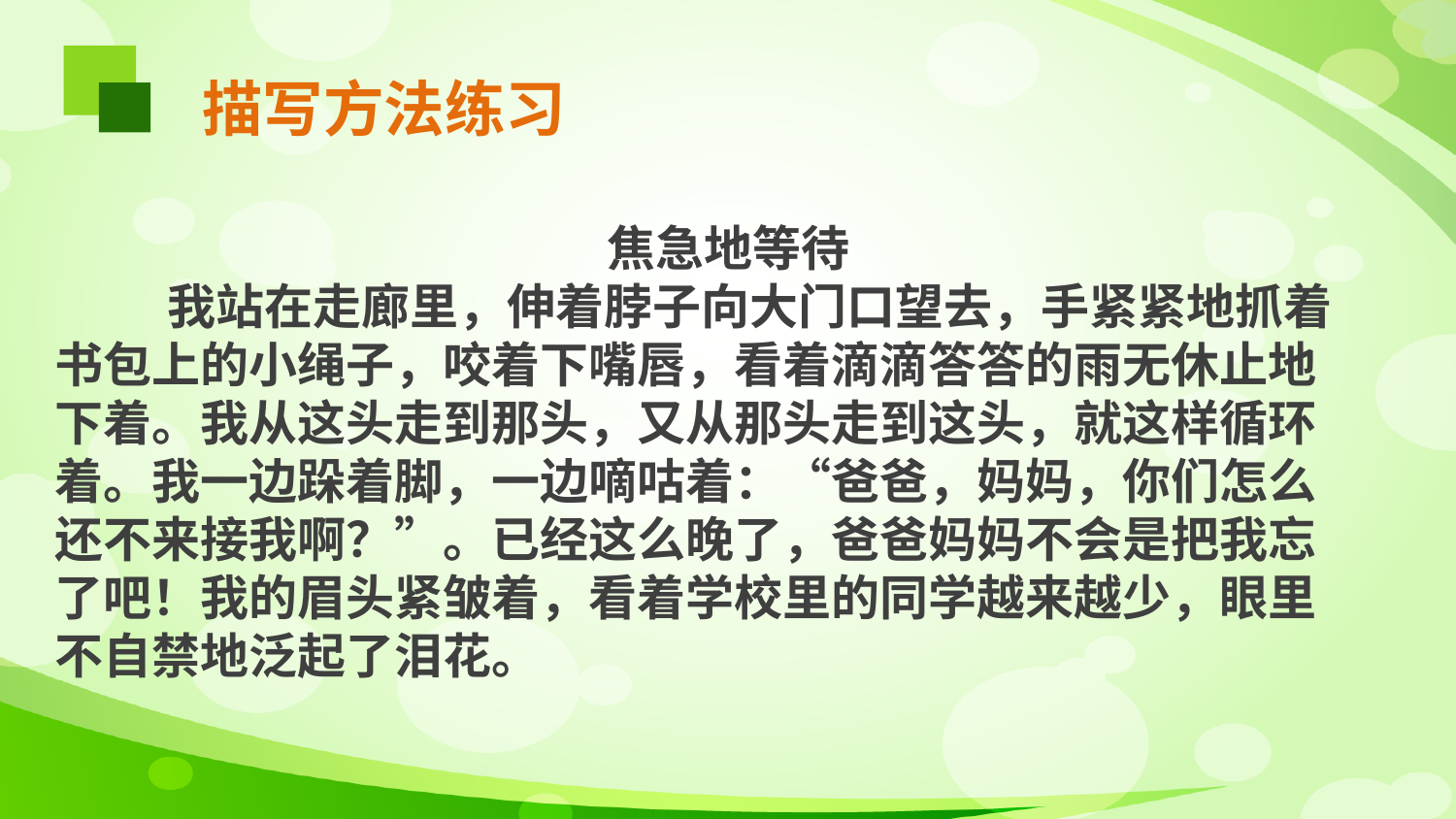

描写方法练习
焦急地等待
    我站在走廊里，伸着脖子向大门口望去，手紧紧地抓着书包上的小绳子，咬着下嘴唇，看着滴滴答答的雨无休止地下着。我从这头走到那头，又从那头走到这头，就这样循环着。我一边跺着脚，一边嘀咕着：“爸爸，妈妈，你们怎么还不来接我啊？”。已经这么晚了，爸爸妈妈不会是把我忘了吧！我的眉头紧皱着，看着学校里的同学越来越少，眼里不自禁地泛起了泪花。